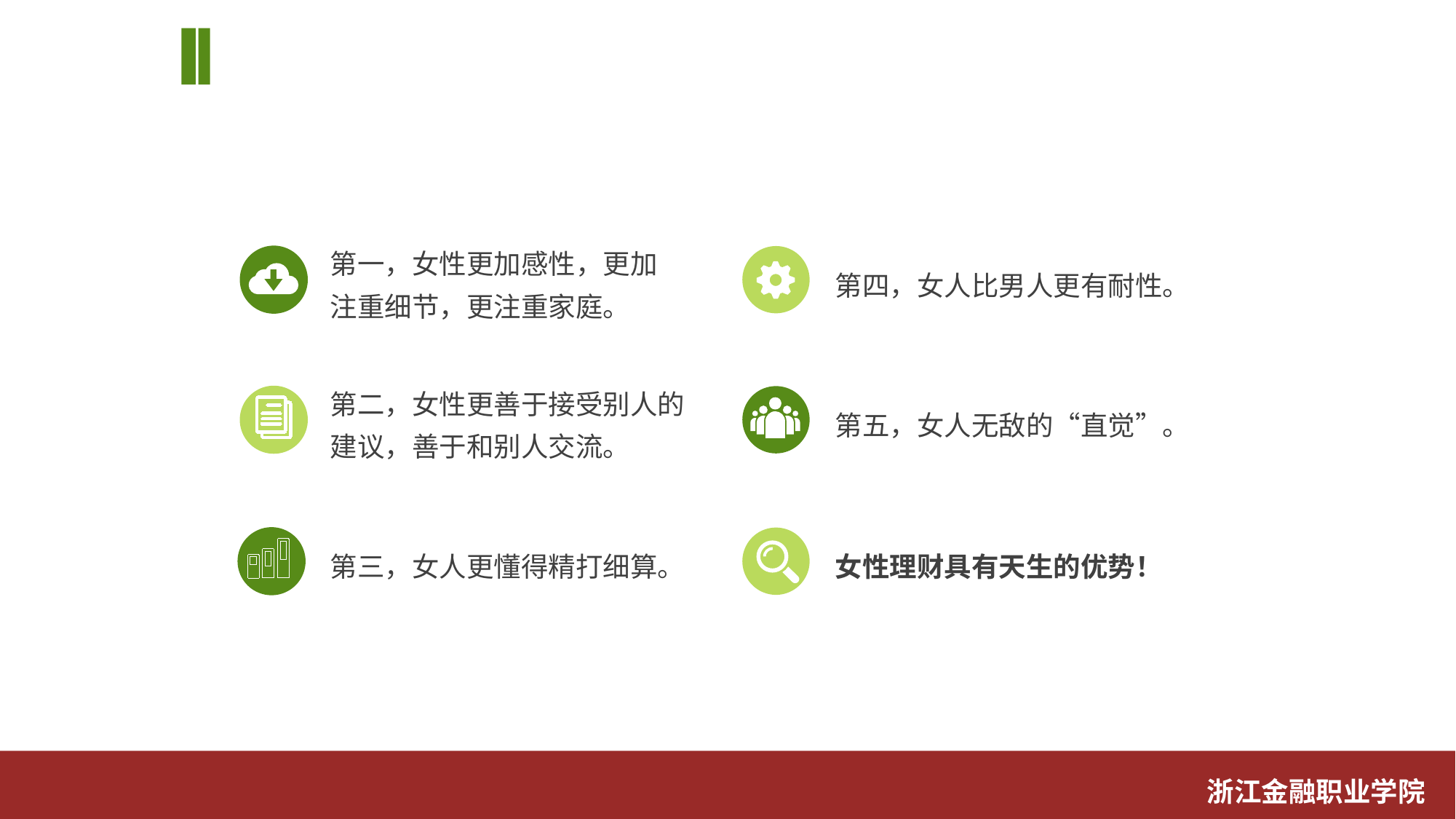

第一，女性更加感性，更加注重细节，更注重家庭。

第四，女人比男人更有耐性。
第二，女性更善于接受别人的建议，善于和别人交流。

第五，女人无敌的“直觉”。

第三，女人更懂得精打细算。
女性理财具有天生的优势！